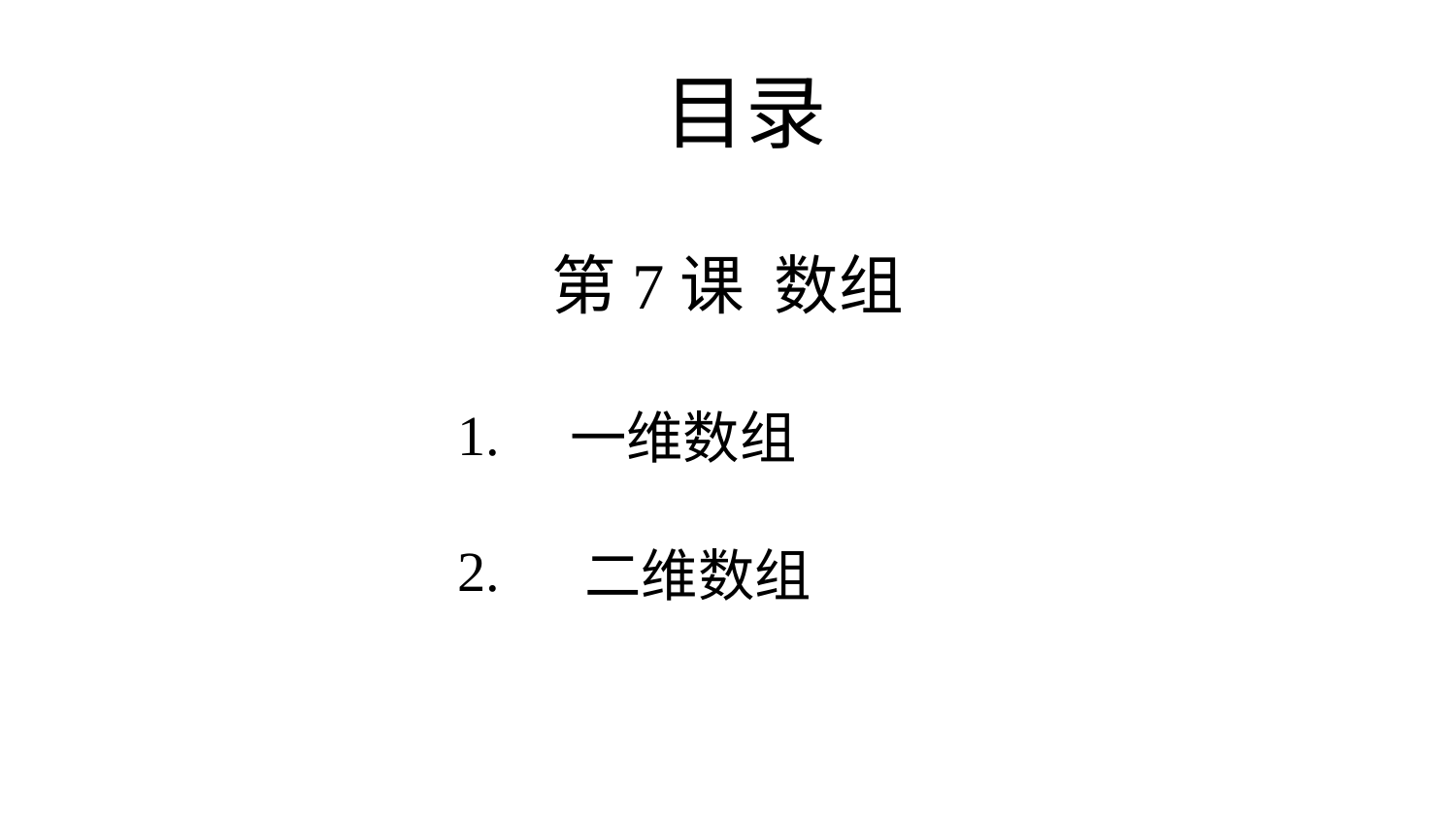

# 目录
第7课  数组

一维数组
 二维数组
2